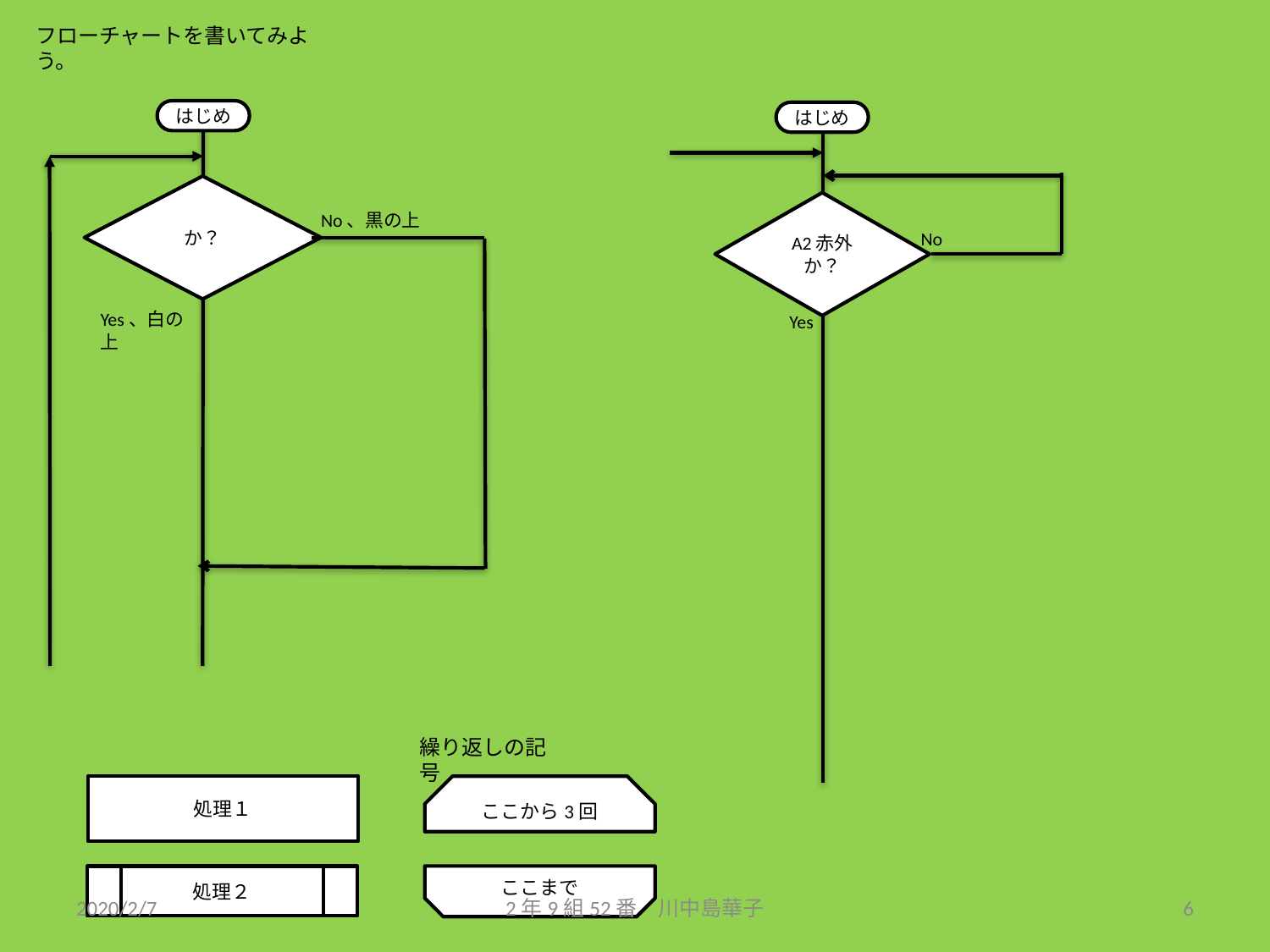

フローチャートを書いてみよう。
はじめ
はじめ
か？
A2赤外か？
No、黒の上
No
Yes、白の上
Yes
繰り返しの記号
処理１
ここから3回
処理２
ここまで
2020/2/7
2年9組52番　川中島華子
6